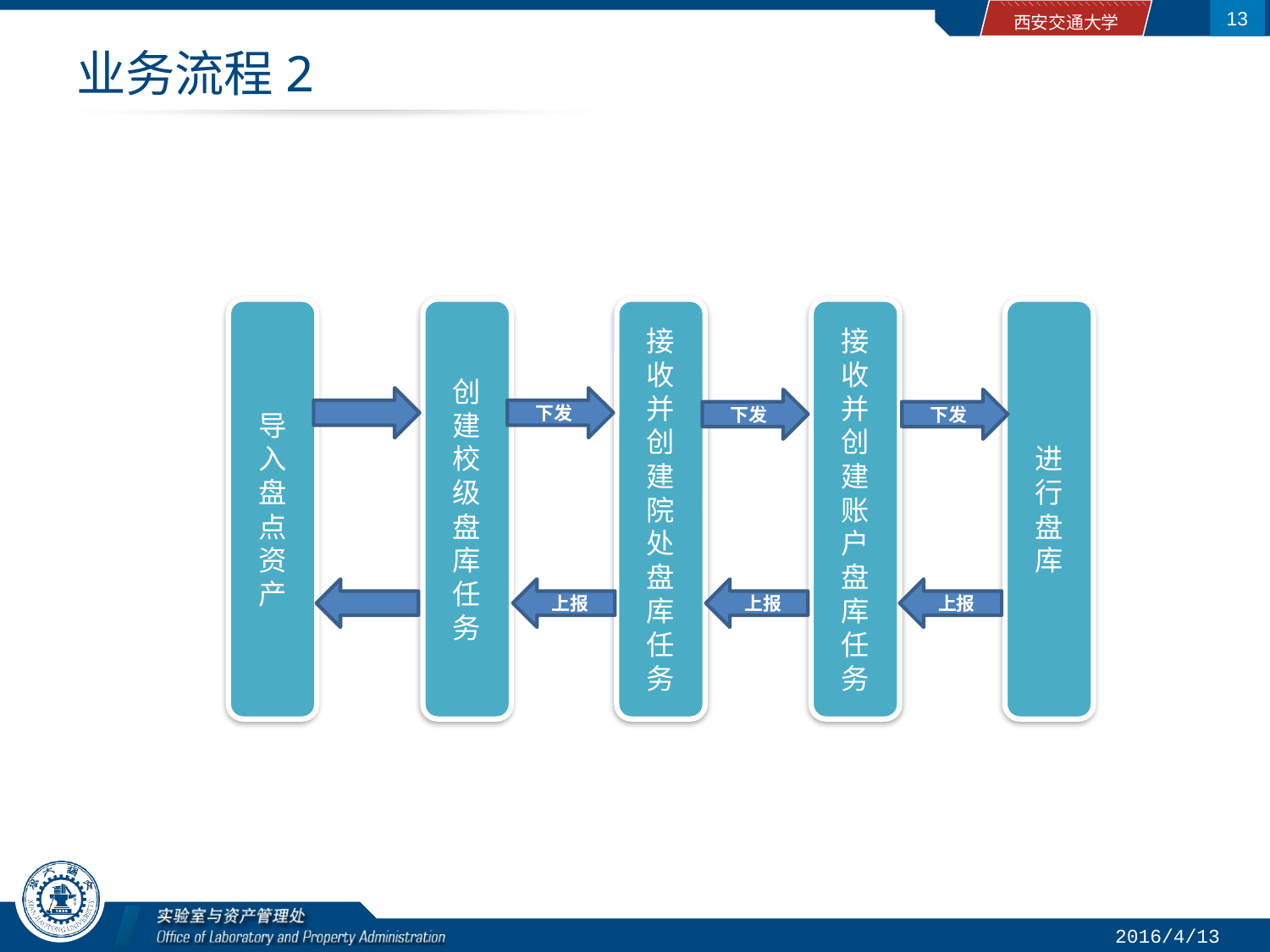

13
# 业务流程2
导入盘点资产
创建校级盘库任务
接收并创建院处盘库任务
接收并创建账户盘库任务
进行盘库

下发
下发
下发

上报
上报
上报
2016/4/13